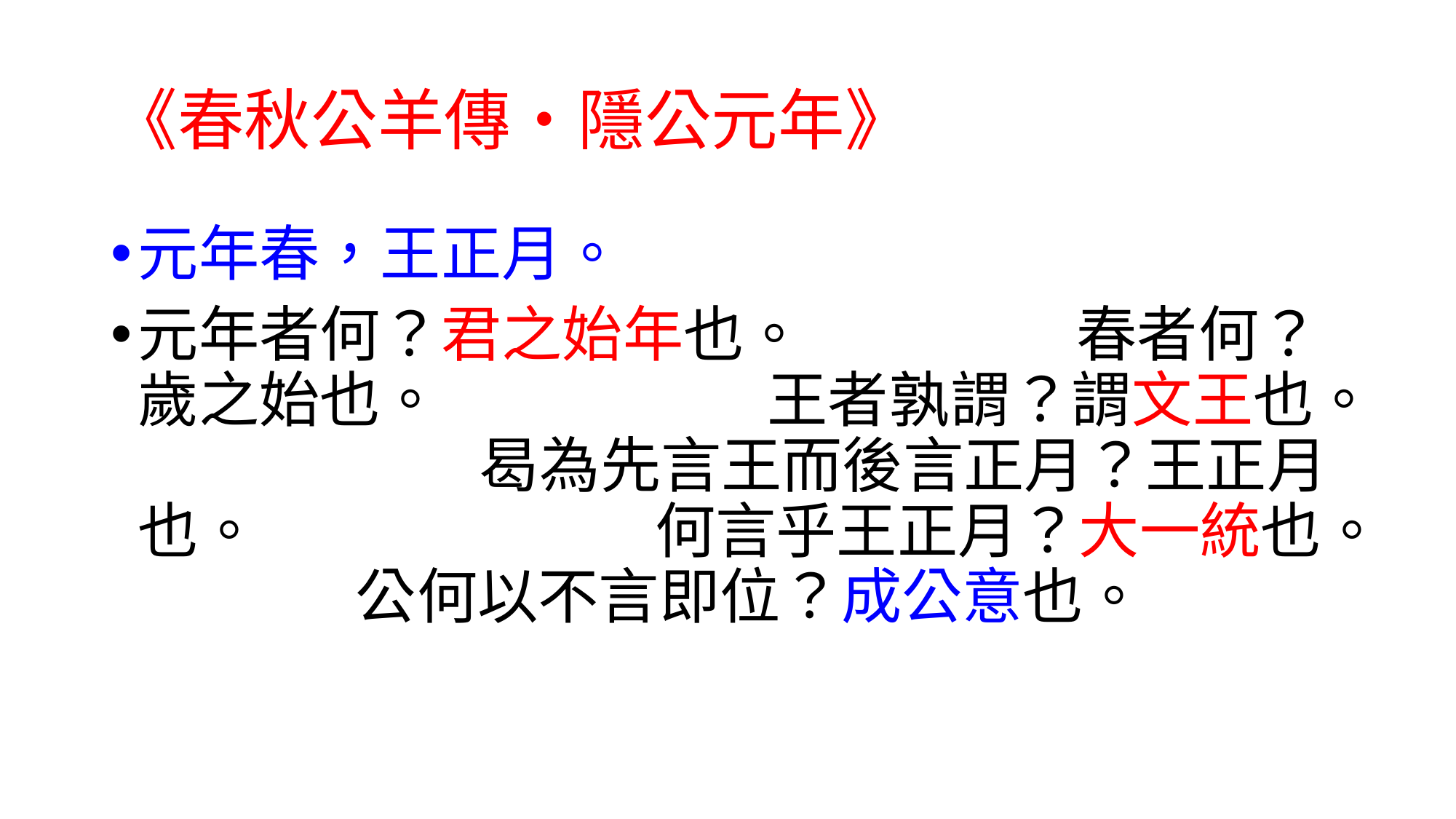

# 《春秋公羊傳‧隱公元年》
元年春，王正月。
元年者何？君之始年也。                    春者何？歲之始也。                        王者孰謂？謂文王也。                         曷為先言王而後言正月？王正月也。                             何言乎王正月？大一統也。                公何以不言即位？成公意也。